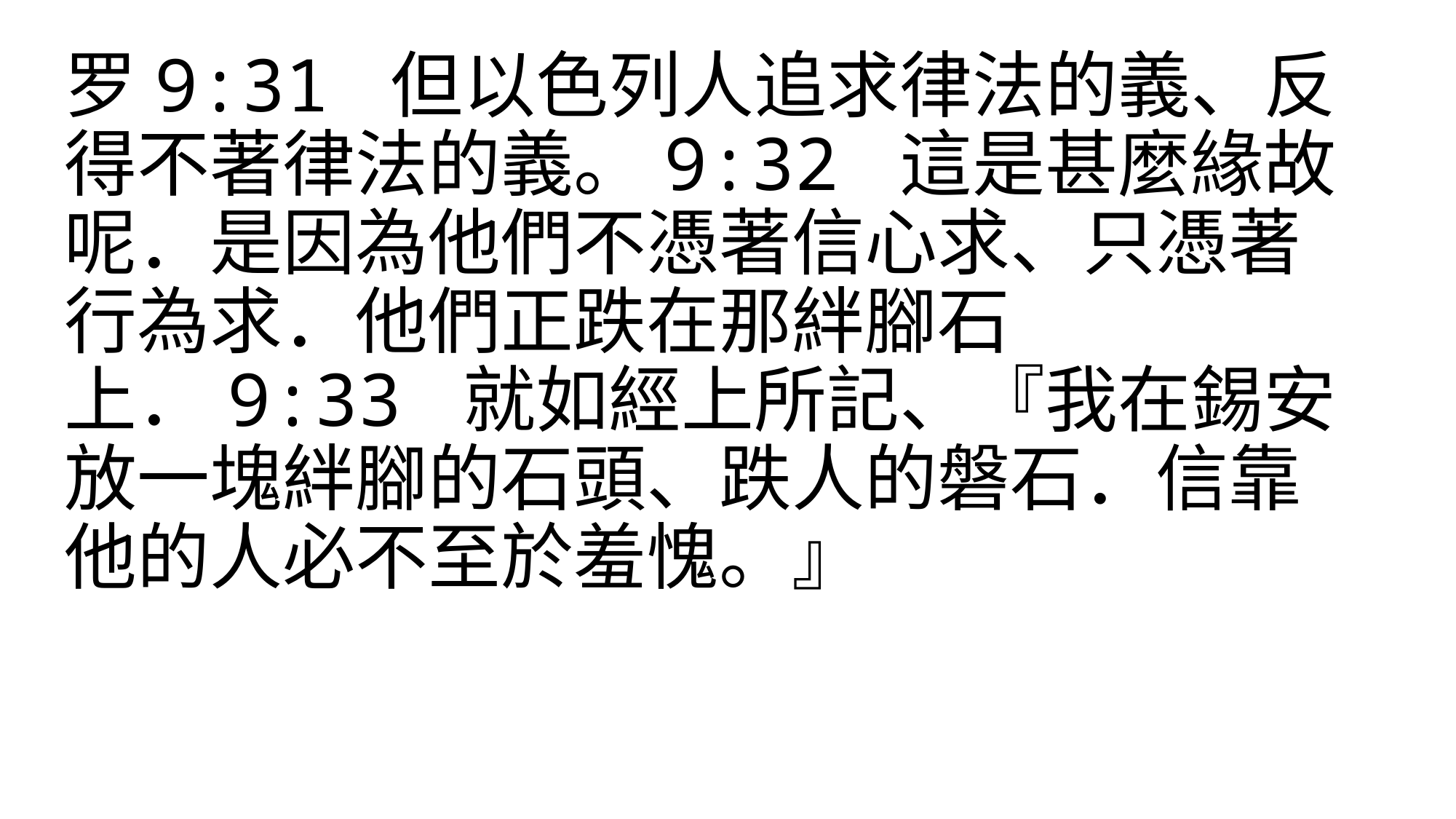

罗9:31 但以色列人追求律法的義、反得不著律法的義。9:32 這是甚麼緣故呢．是因為他們不憑著信心求、只憑著行為求．他們正跌在那絆腳石上．9:33 就如經上所記、『我在錫安放一塊絆腳的石頭、跌人的磐石．信靠他的人必不至於羞愧。』

#